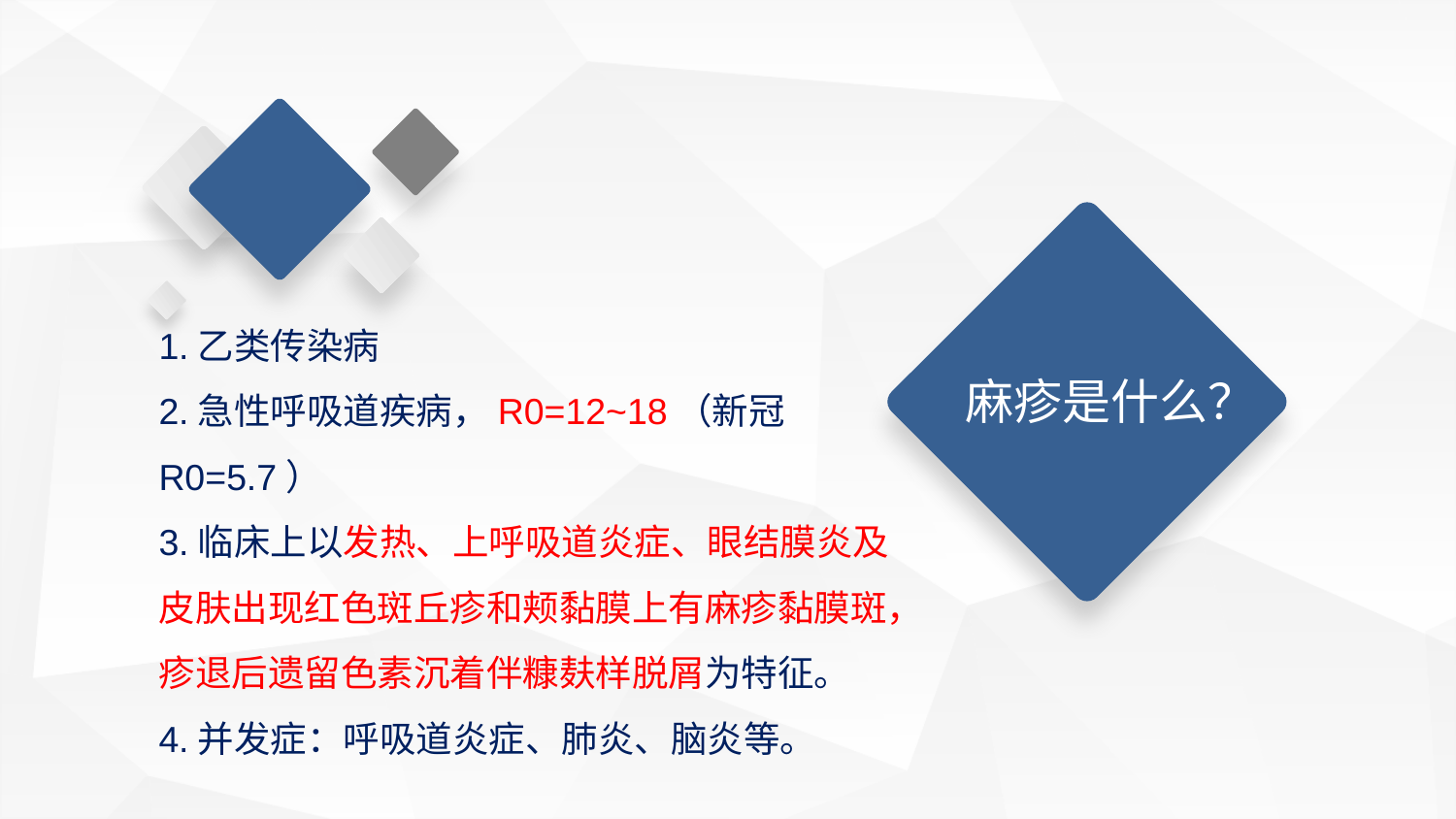

麻疹是什么？

1.乙类传染病
2.急性呼吸道疾病，R0=12~18（新冠R0=5.7）
3.临床上以发热、上呼吸道炎症、眼结膜炎及皮肤出现红色斑丘疹和颊黏膜上有麻疹黏膜斑，疹退后遗留色素沉着伴糠麸样脱屑为特征。
4.并发症：呼吸道炎症、肺炎、脑炎等。